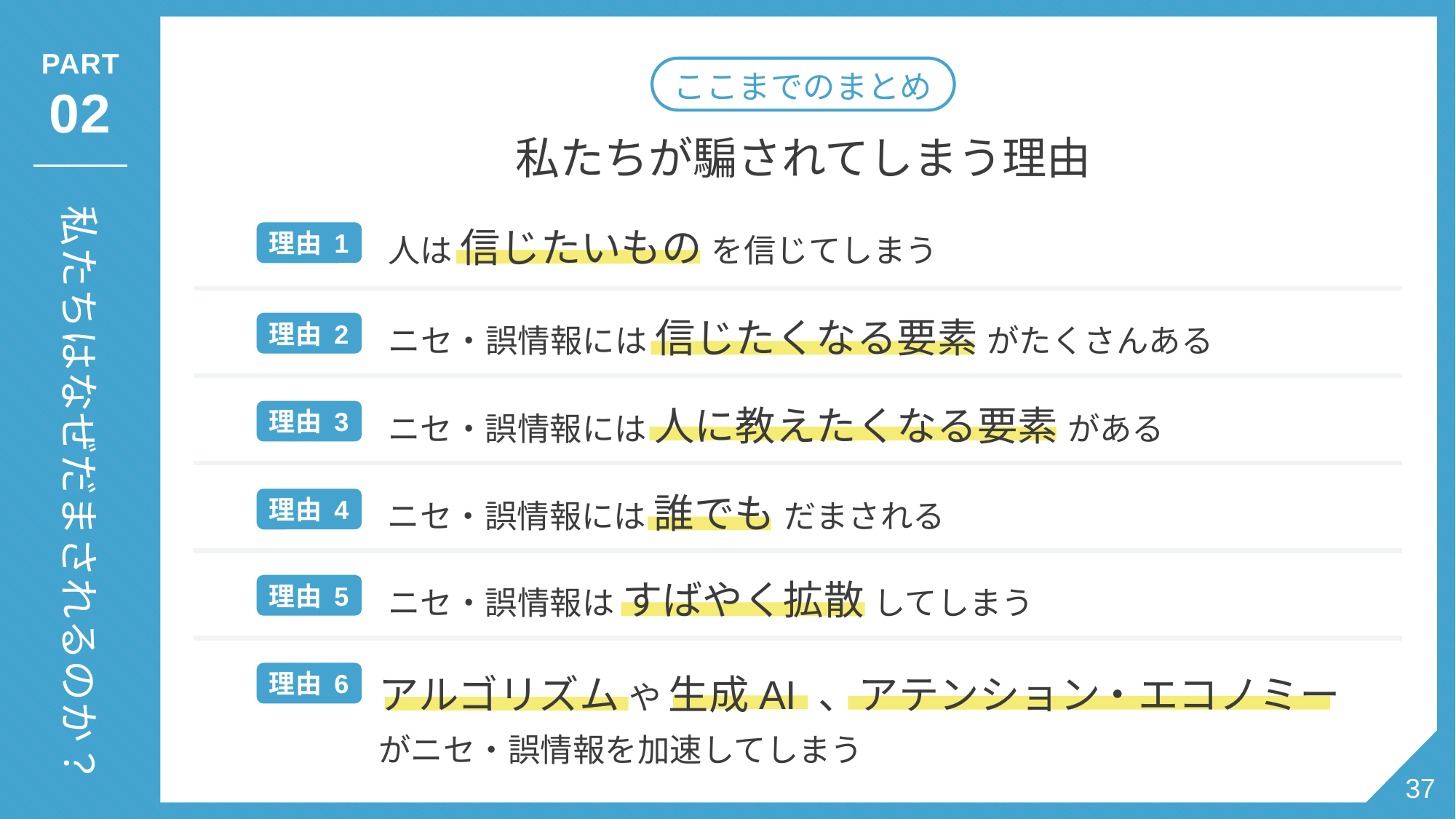

PART
02
私たちはなぜだまされるのか？
ここまでのまとめ
私たちが騙されてしまう理由
人は 信じたいもの を信じてしまう
理由 1
ニセ・誤情報には 信じたくなる要素 がたくさんある
理由 2
ニセ・誤情報には 人に教えたくなる要素 がある
理由 3
ニセ・誤情報には 誰でも だまされる
理由 4
ニセ・誤情報は すばやく拡散 してしまう
理由 5
アルゴリズム や 生成AI 、アテンション・エコノミー
がニセ・誤情報を加速してしまう
理由 6
37